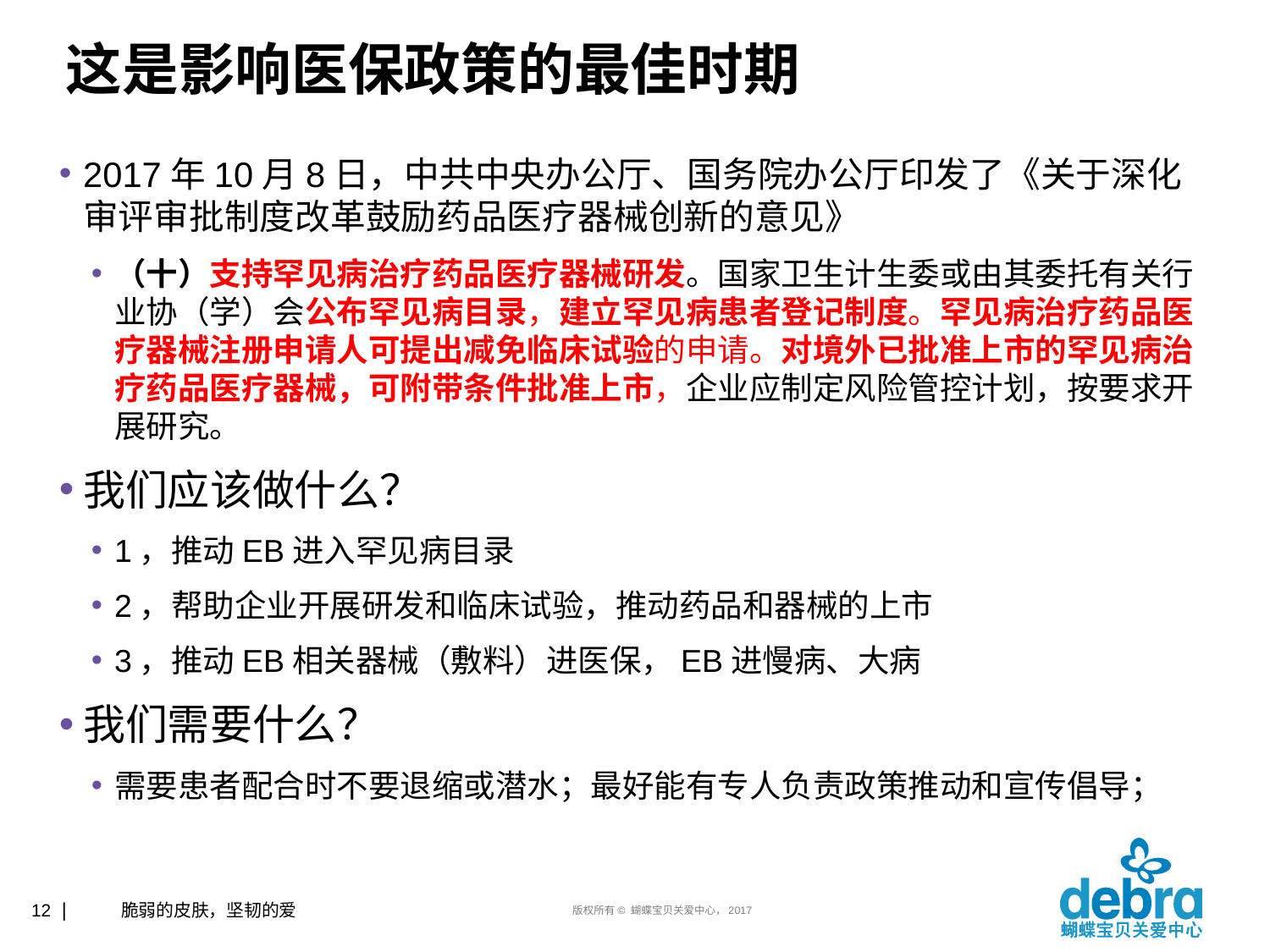

# 这是影响医保政策的最佳时期
2017年10月8日，中共中央办公厅、国务院办公厅印发了《关于深化审评审批制度改革鼓励药品医疗器械创新的意见》
（十）支持罕见病治疗药品医疗器械研发。国家卫生计生委或由其委托有关行业协（学）会公布罕见病目录，建立罕见病患者登记制度。罕见病治疗药品医疗器械注册申请人可提出减免临床试验的申请。对境外已批准上市的罕见病治疗药品医疗器械，可附带条件批准上市，企业应制定风险管控计划，按要求开展研究。
我们应该做什么？
1，推动EB进入罕见病目录
2，帮助企业开展研发和临床试验，推动药品和器械的上市
3，推动EB相关器械（敷料）进医保，EB进慢病、大病
我们需要什么？
需要患者配合时不要退缩或潜水；最好能有专人负责政策推动和宣传倡导；